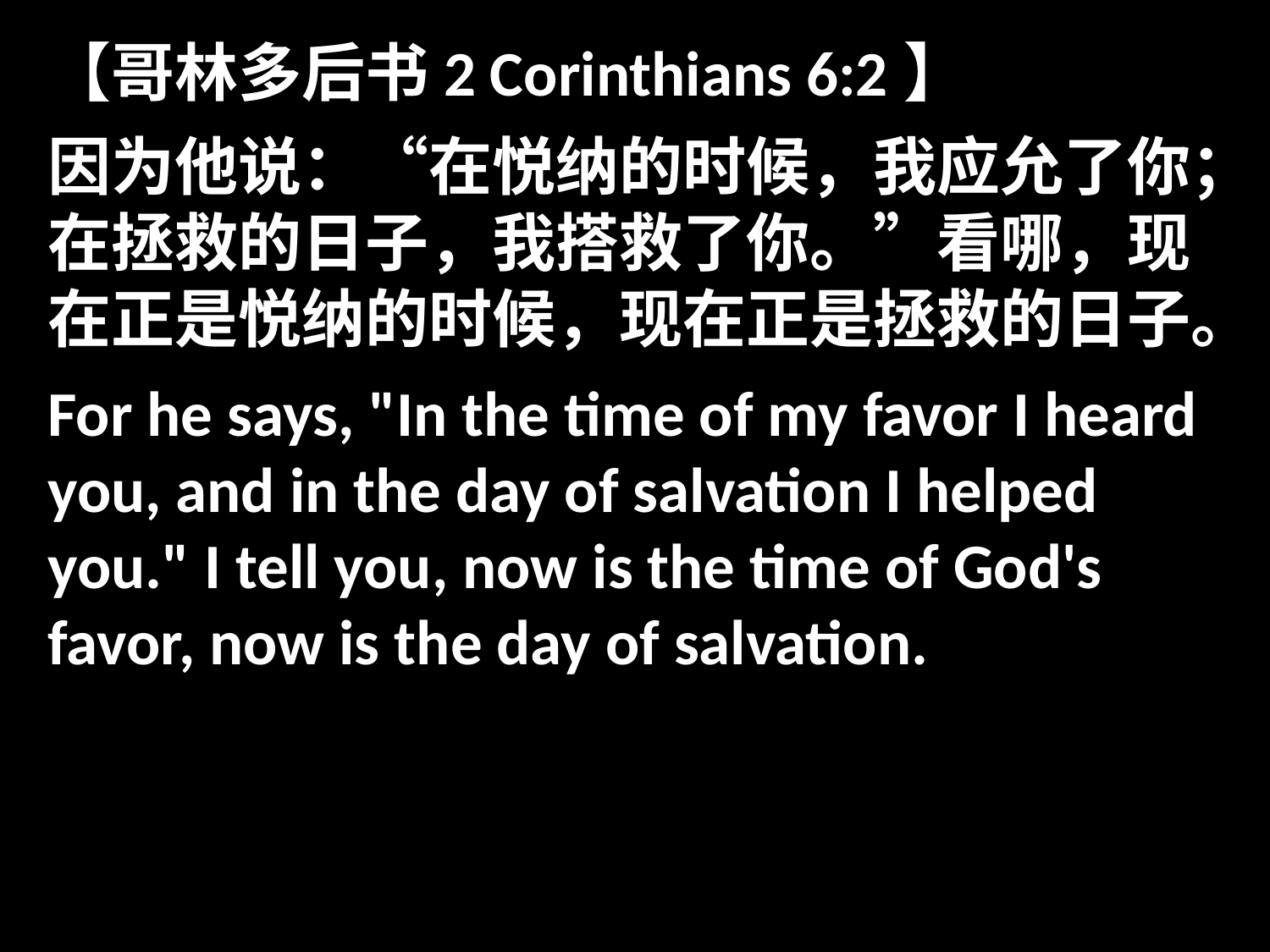

【哥林多后书2 Corinthians 6:2】
因为他说：“在悦纳的时候，我应允了你；在拯救的日子，我搭救了你。”看哪，现在正是悦纳的时候，现在正是拯救的日子。
For he says, "In the time of my favor I heard you, and in the day of salvation I helped you." I tell you, now is the time of God's favor, now is the day of salvation.